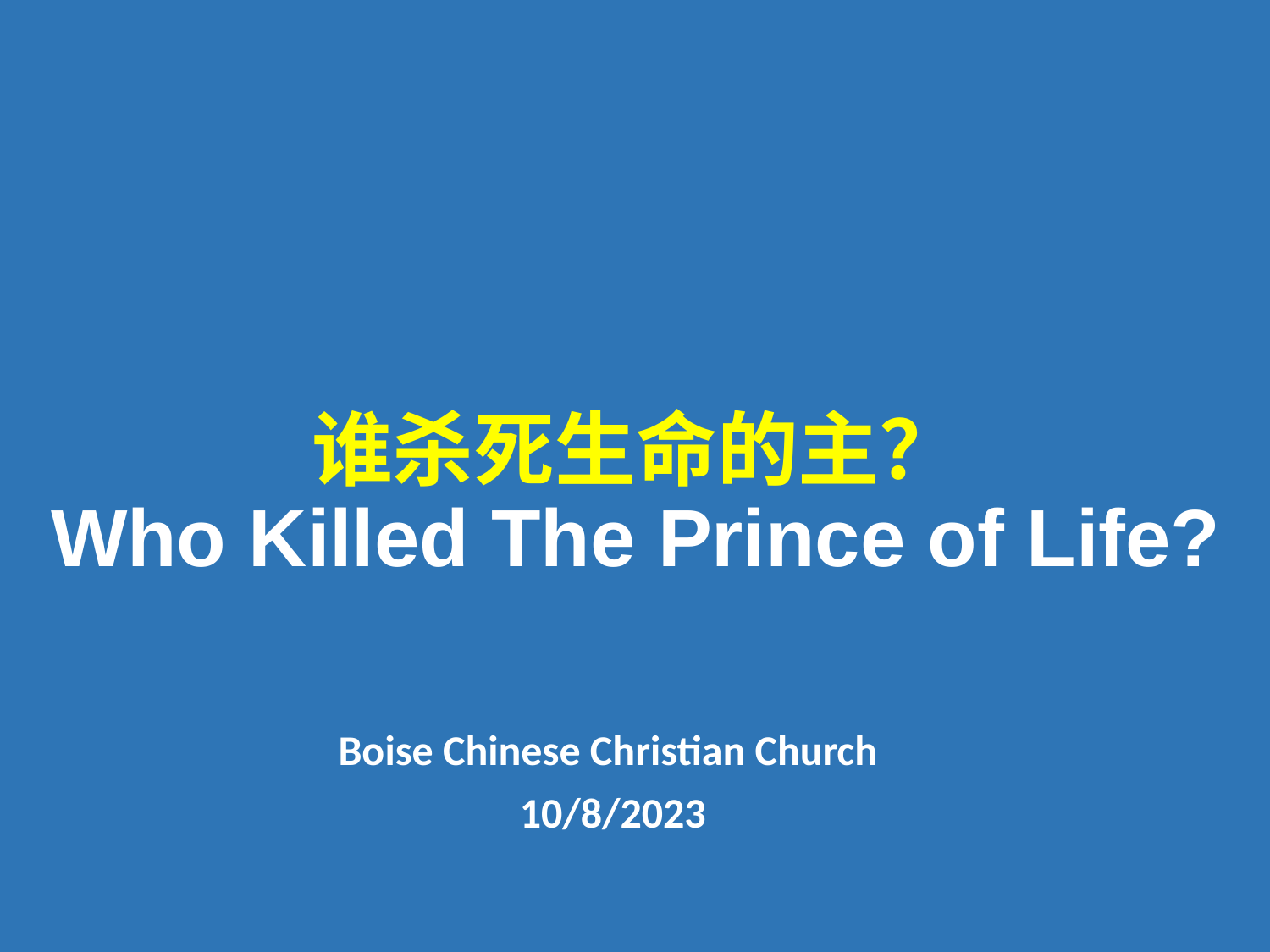

# 谁杀死生命的主？ Who Killed The Prince of Life?
Boise Chinese Christian Church
10/8/2023